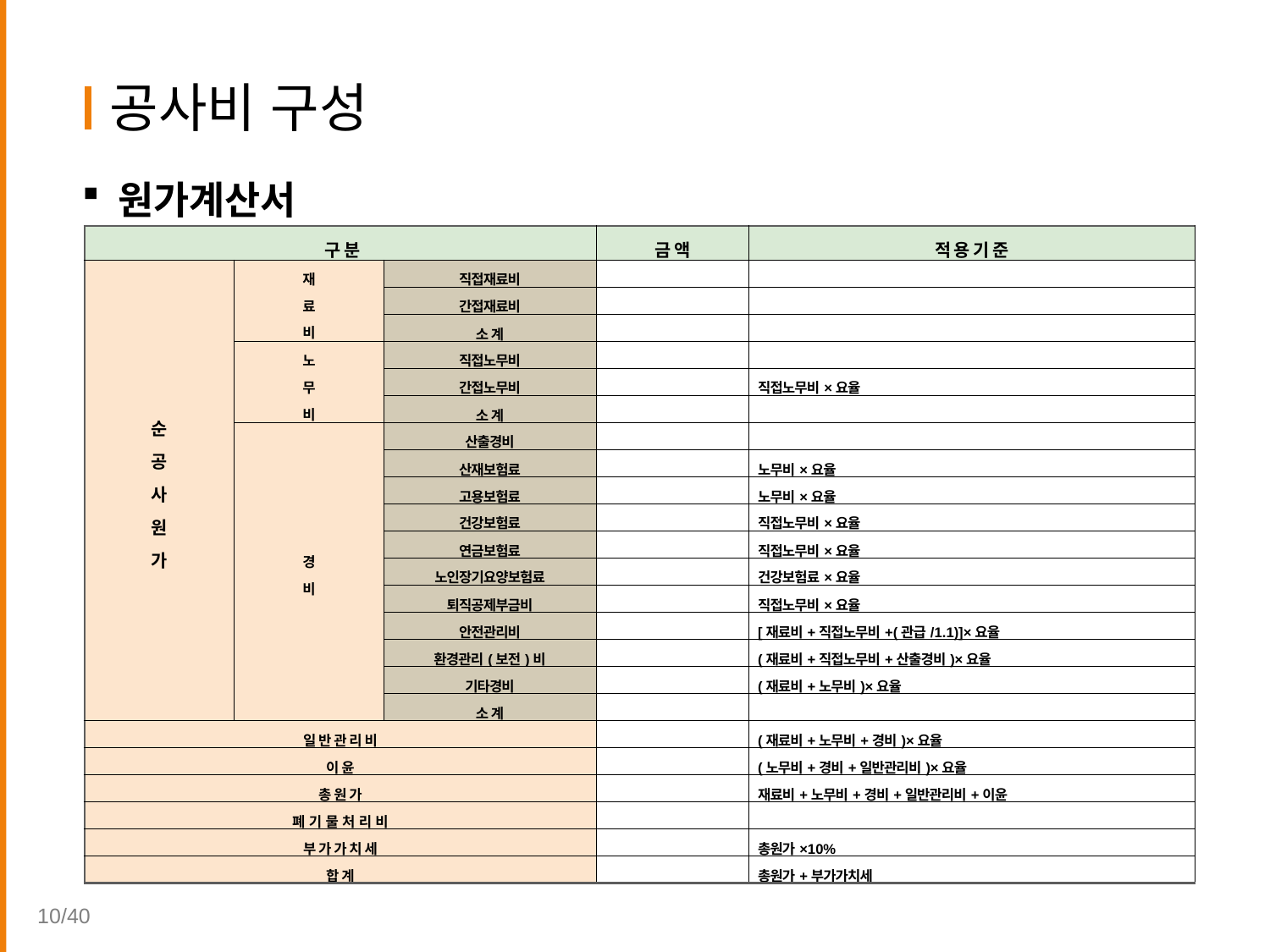

공사비 구성

 원가계산서
| 구 분 |  |  | 금 액 | 적 용 기 준 |
| --- | --- | --- | --- | --- |
| 순 공 사 원 가 | 재 료 비 | 직접재료비 |  |  |
|  |  | 간접재료비 |  |  |
|  |  | 소 계 |  |  |
|  | 노 무 비 | 직접노무비 |  |  |
|  |  | 간접노무비 |  | 직접노무비×요율 |
|  |  | 소 계 |  |  |
|  | 경 비 | 산출경비 |  |  |
|  |  | 산재보험료 |  | 노무비×요율 |
|  |  | 고용보험료 |  | 노무비×요율 |
|  |  | 건강보험료 |  | 직접노무비×요율 |
|  |  | 연금보험료 |  | 직접노무비×요율 |
|  |  | 노인장기요양보험료 |  | 건강보험료×요율 |
|  |  | 퇴직공제부금비 |  | 직접노무비×요율 |
|  |  | 안전관리비 |  | [재료비+직접노무비+(관급/1.1)]×요율 |
|  |  | 환경관리(보전)비 |  | (재료비+직접노무비+산출경비)×요율 |
|  |  | 기타경비 |  | (재료비+노무비)×요율 |
|  |  | 소 계 |  |  |
| 일 반 관 리 비 |  |  |  | (재료비+노무비+경비)×요율 |
| 이 윤 |  |  |  | (노무비+경비+일반관리비)×요율 |
| 총 원 가 |  |  |  | 재료비+노무비+경비+일반관리비+이윤 |
| 폐기물처리비 |  |  |  |  |
| 부 가 가 치 세 |  |  |  | 총원가×10% |
| 합 계 |  |  |  | 총원가+부가가치세 |
10/40